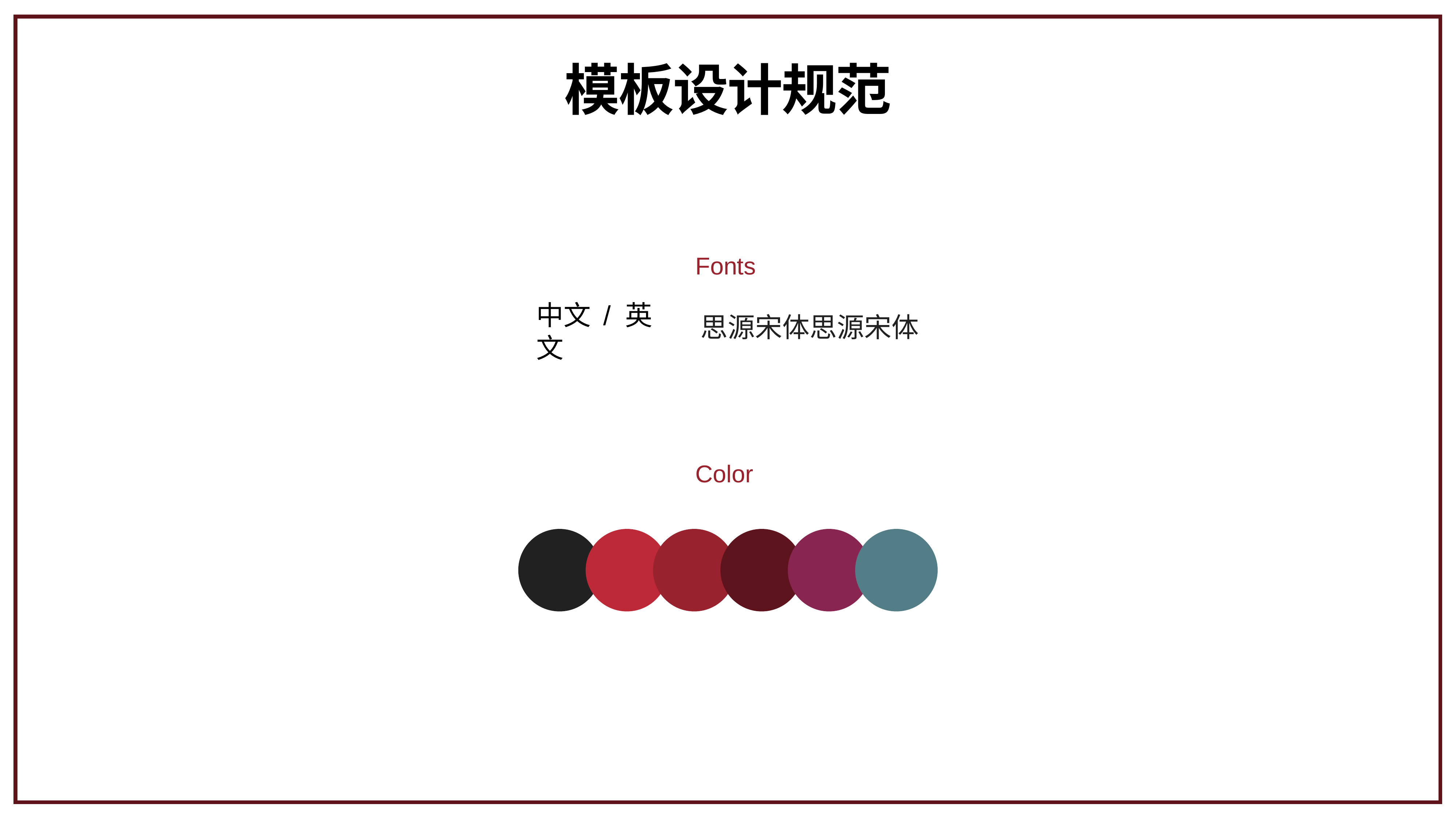

# 模板设计规范
Fonts
思源宋体思源宋体
中文 / 英文
Color